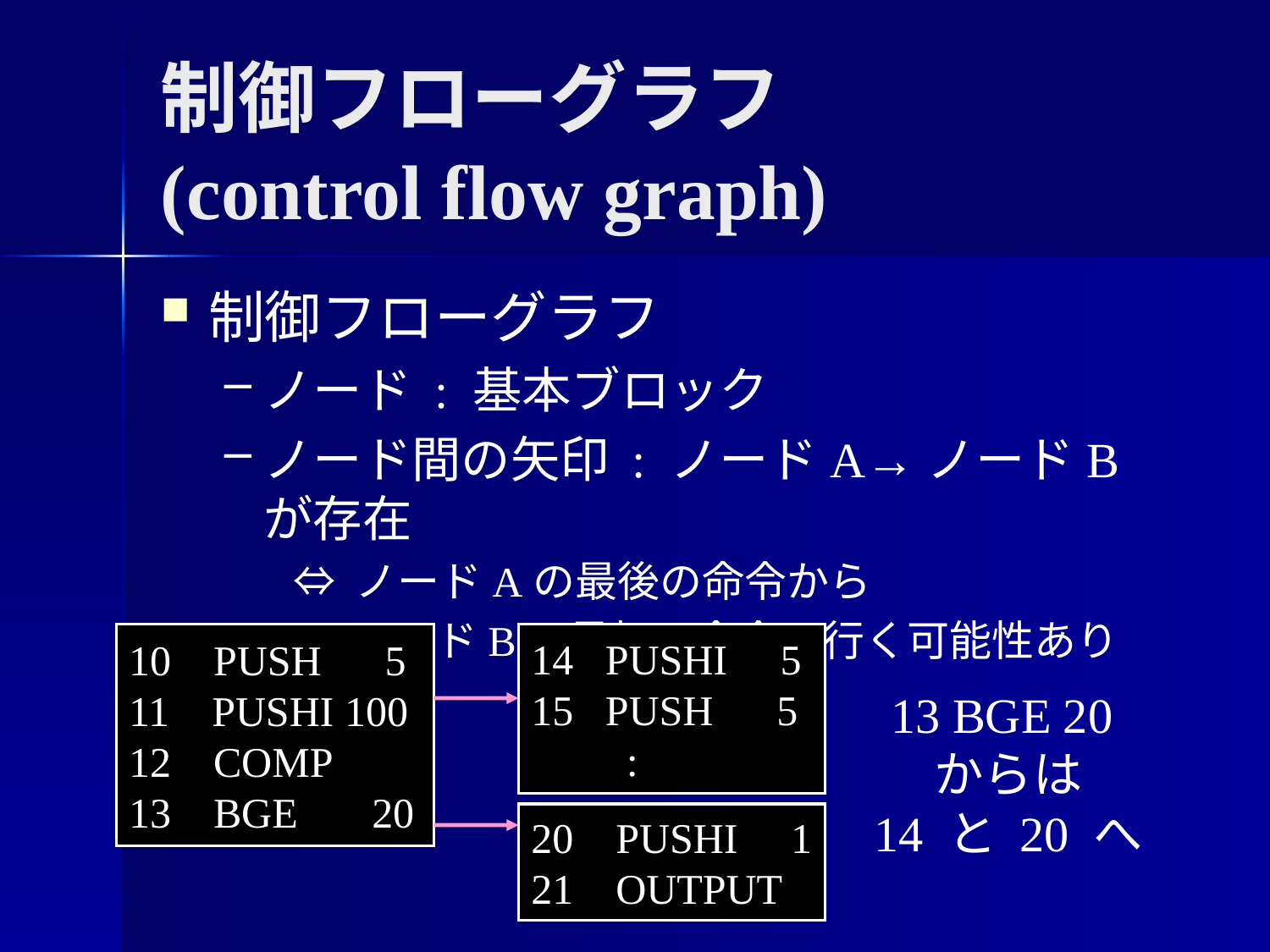

制御フローグラフ
(control flow graph)
制御フローグラフ
ノード : 基本ブロック
ノード間の矢印 : ノードA→ノードB が存在
⇔ ノードAの最後の命令から
     ノードBの最初の命令に行く可能性あり
10    PUSH      5
11    PUSHI 100
12    COMP
13    BGE       20
14   PUSHI     5
15   PUSH      5
         :

13 BGE 20
からは
14 と 20 へ
20    PUSHI     1
21    OUTPUT